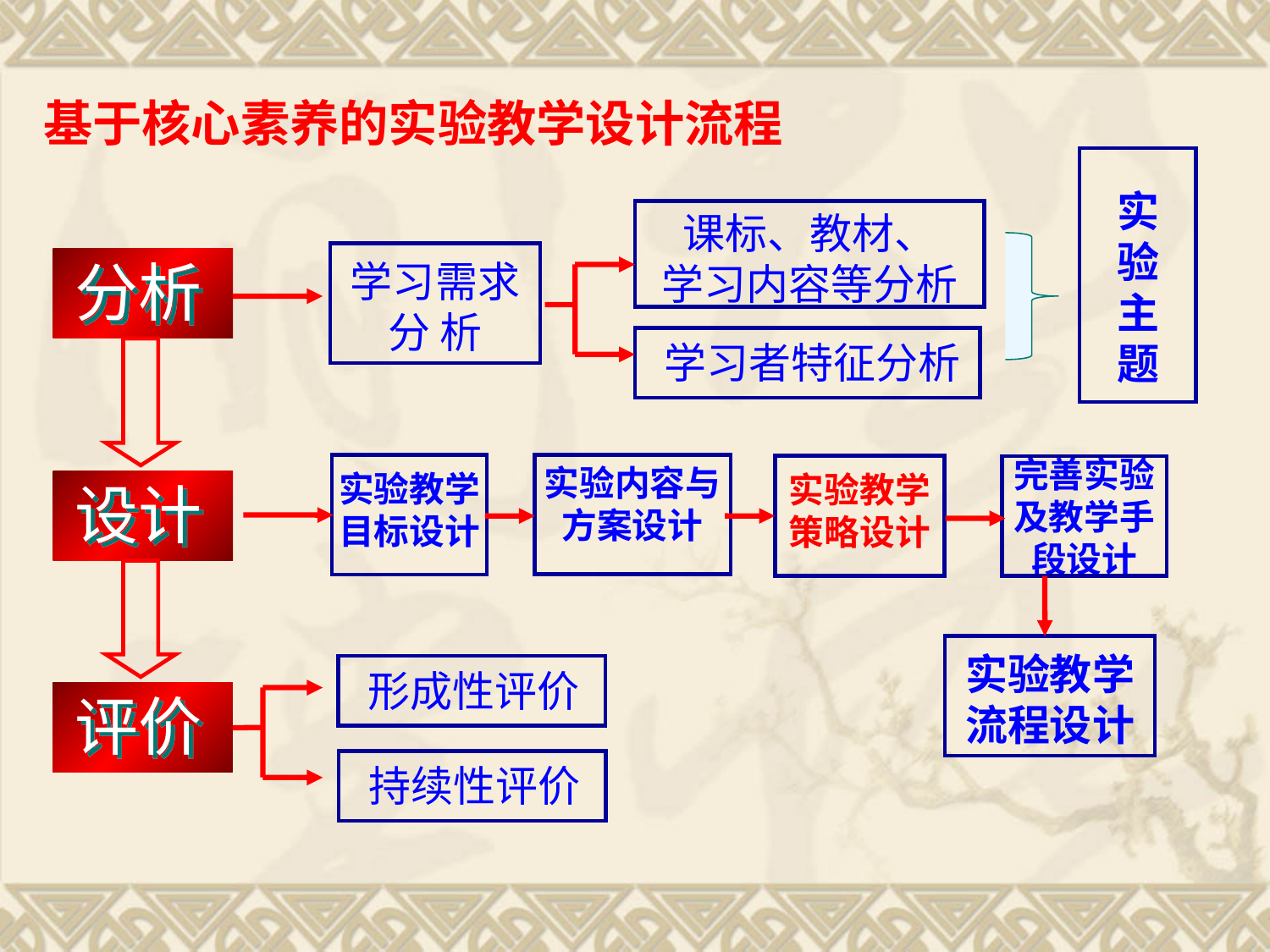

基于核心素养的实验教学设计流程

实验主题

课标、教材、
学习内容等分析

分析

学习需求分 析

    学习者特征分析

完善实验及教学手段设计

实验教学目标设计
实验内容与方案设计

实验教学策略设计
设计

实验教学流程设计

    形成性评价
评价

    持续性评价